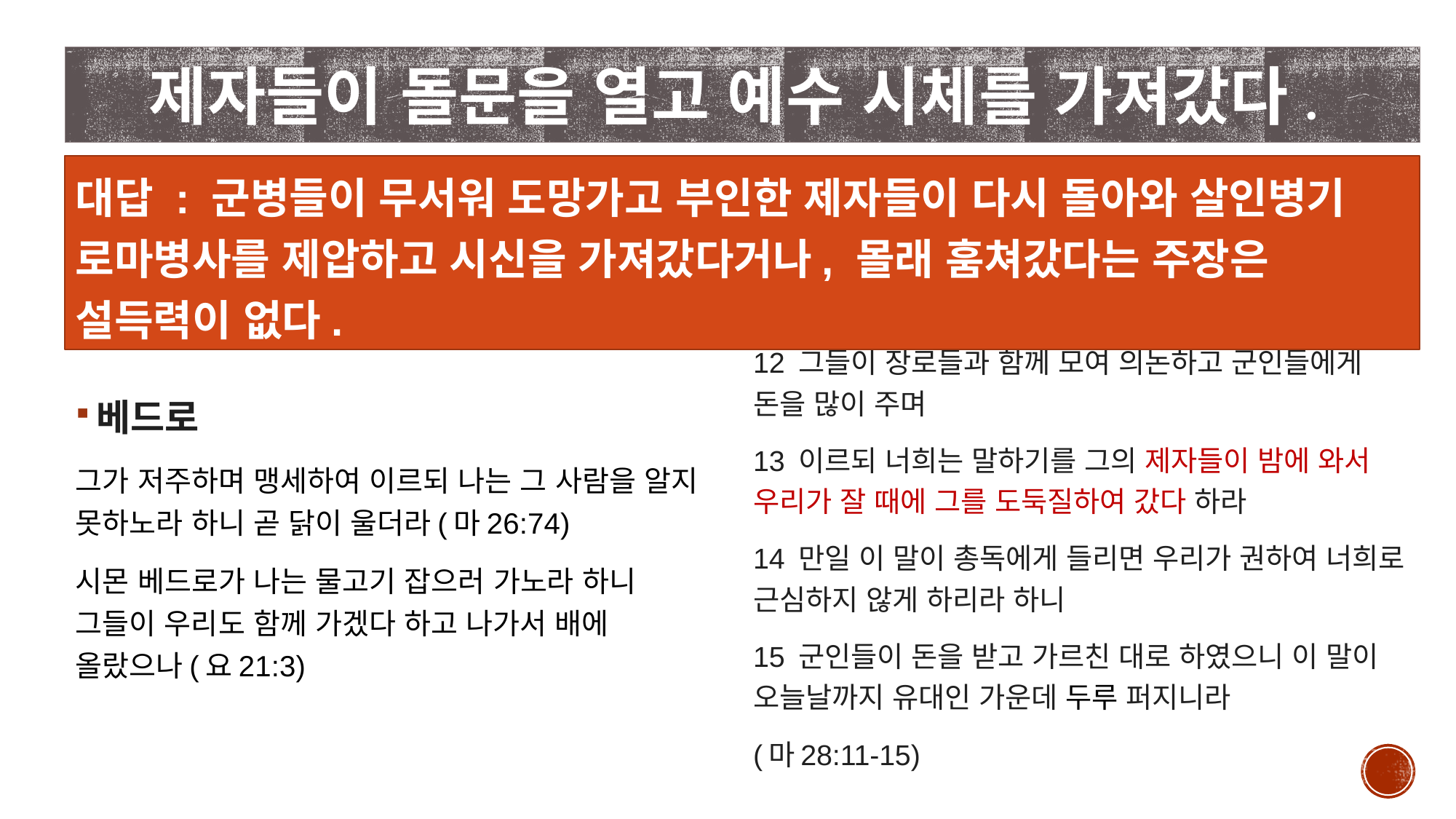

# 제자들이 돌문을 열고 예수 시체를 가져갔다.
대답 : 군병들이 무서워 도망가고 부인한 제자들이 다시 돌아와 살인병기 로마병사를 제압하고 시신을 가져갔다거나, 몰래 훔쳐갔다는 주장은 설득력이 없다.
대제사장들의 거짓소문
11 여자들이 갈 때 경비병 중 몇이 성에 들어가 모든 된 일을 대제사장들에게 알리니
12 그들이 장로들과 함께 모여 의논하고 군인들에게 돈을 많이 주며
13 이르되 너희는 말하기를 그의 제자들이 밤에 와서 우리가 잘 때에 그를 도둑질하여 갔다 하라
14 만일 이 말이 총독에게 들리면 우리가 권하여 너희로 근심하지 않게 하리라 하니
15 군인들이 돈을 받고 가르친 대로 하였으니 이 말이 오늘날까지 유대인 가운데 두루 퍼지니라
(마28:11-15)

도망친 제자들
제자들이 다 예수를 버리고 도망하니라
(마26:56)

베드로
그가 저주하며 맹세하여 이르되 나는 그 사람을 알지 못하노라 하니 곧 닭이 울더라(마26:74)
시몬 베드로가 나는 물고기 잡으러 가노라 하니 그들이 우리도 함께 가겠다 하고 나가서 배에 올랐으나(요21:3)